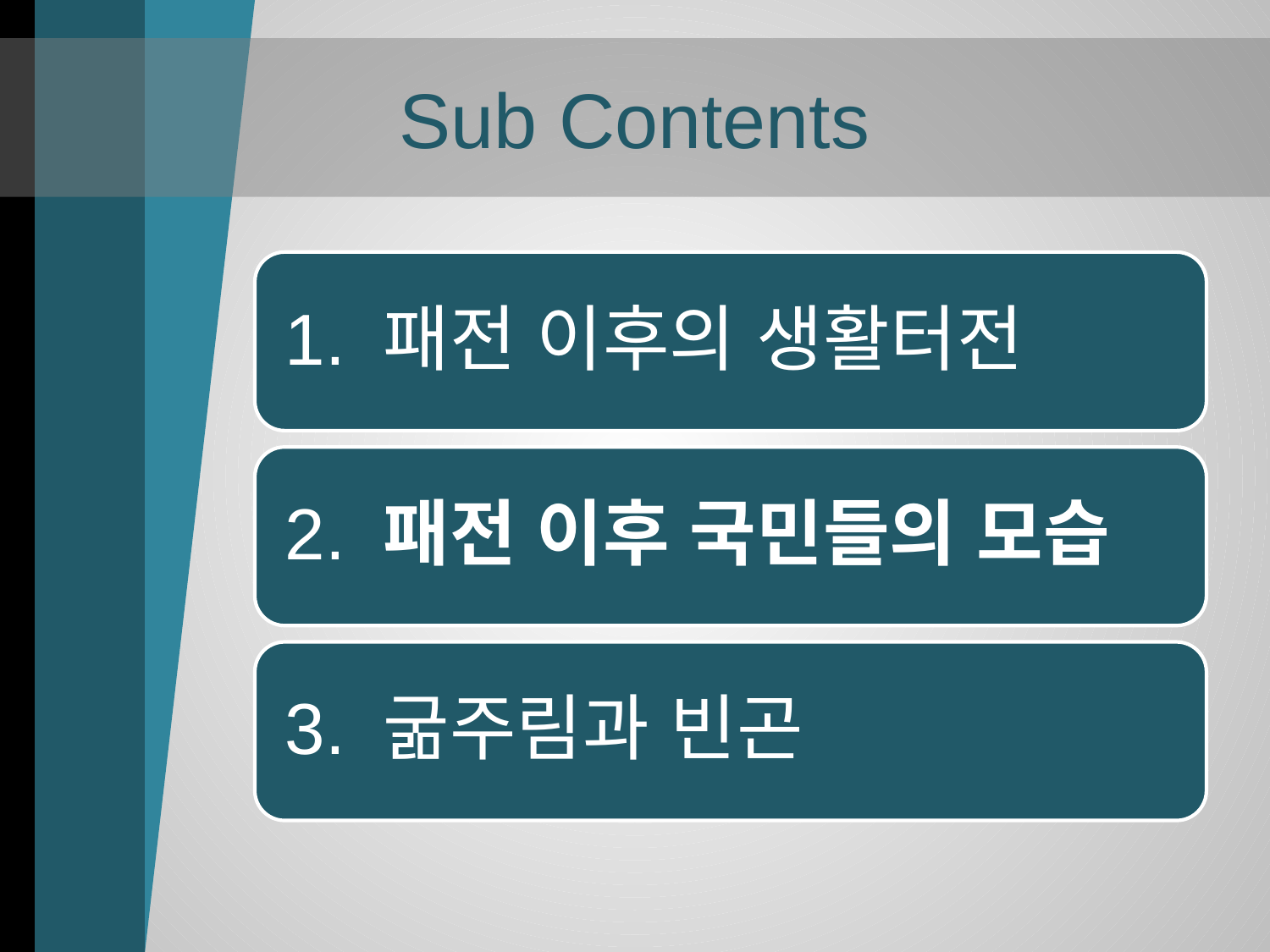

# Sub Contents
1. 패전 이후의 생활터전
2. 패전 이후 국민들의 모습
3. 굶주림과 빈곤